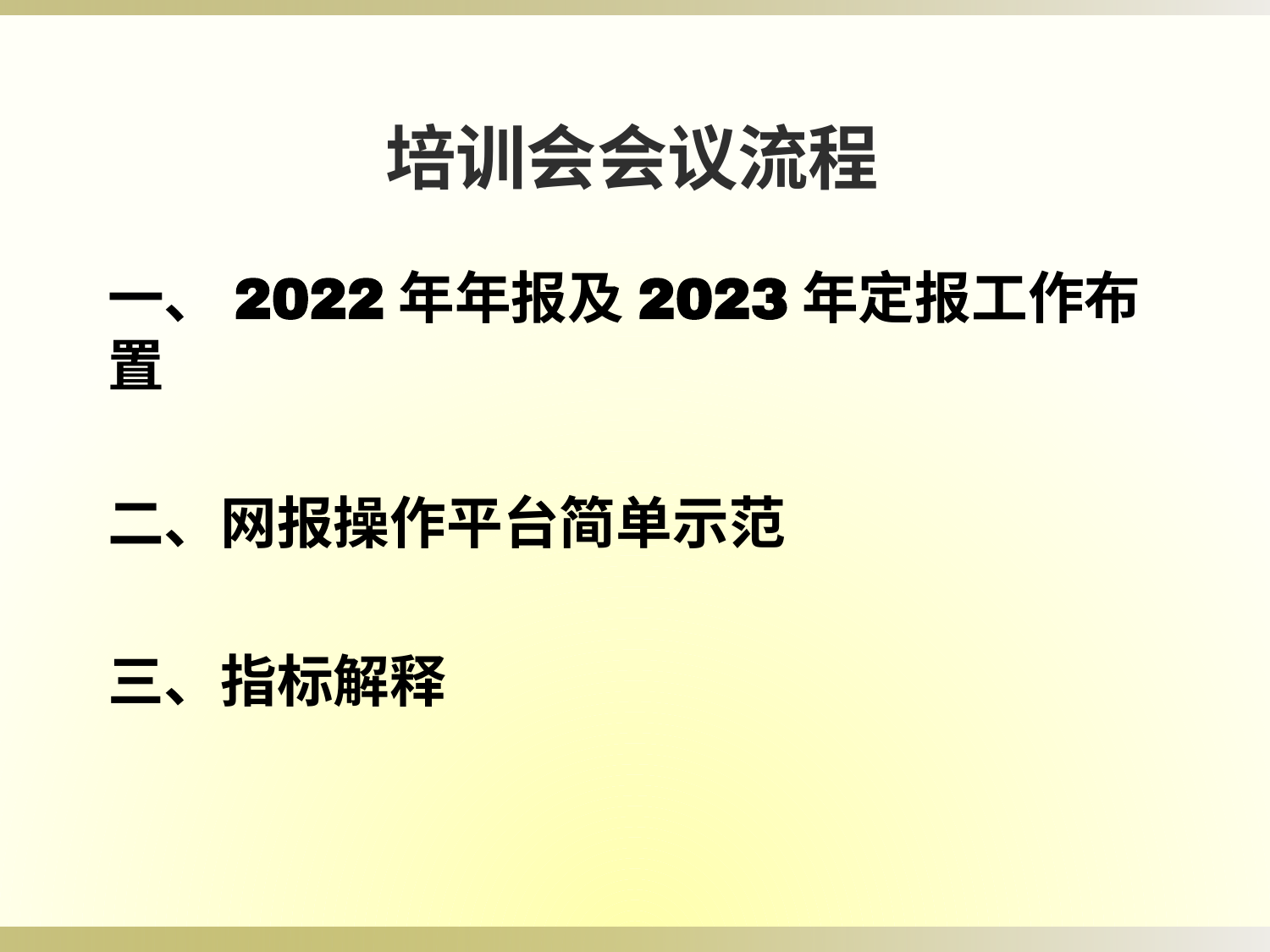

培训会会议流程

一、2022年年报及2023年定报工作布置

二、网报操作平台简单示范

三、指标解释